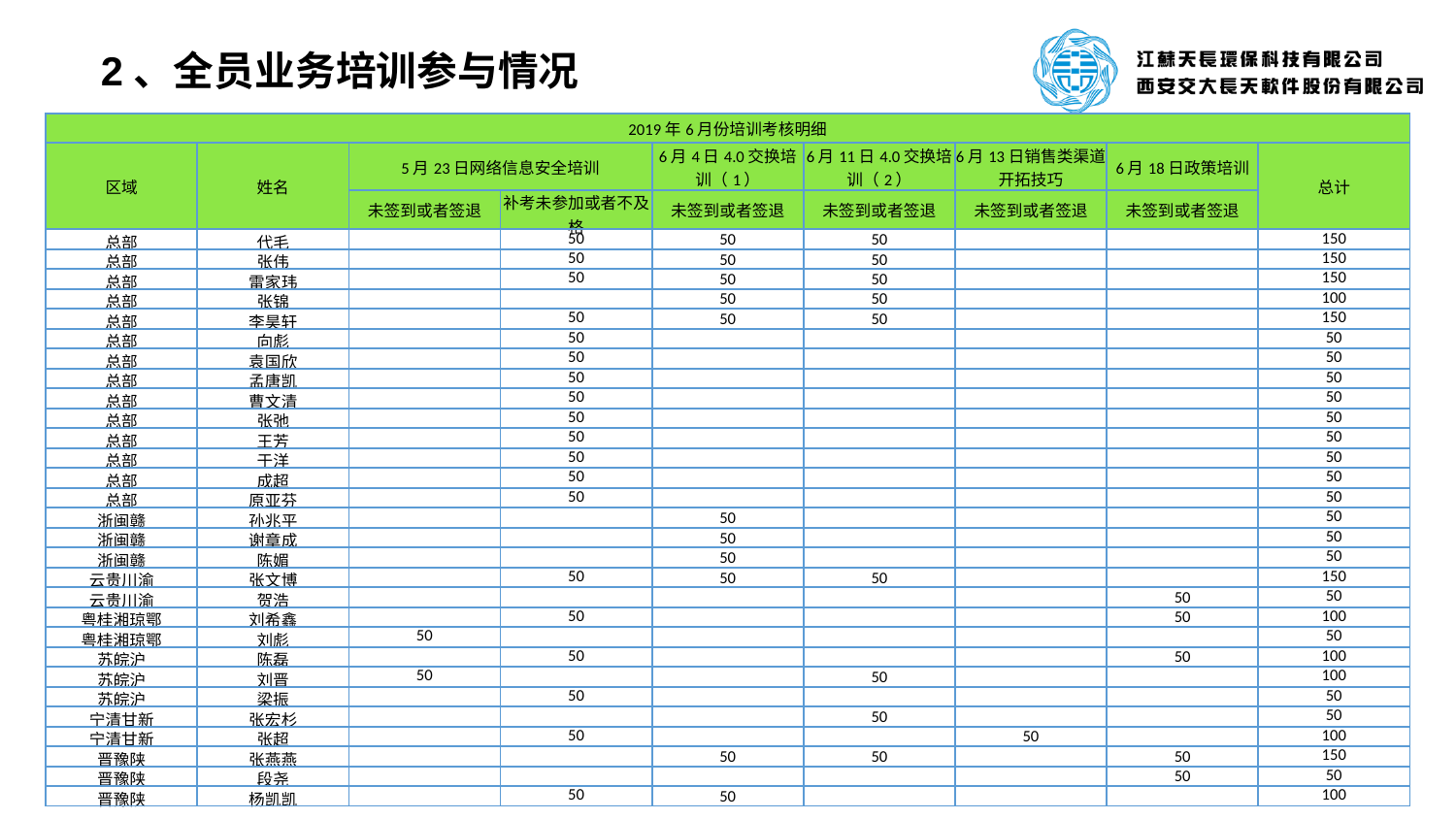

2、全员业务培训参与情况
| 2019年6月份培训考核明细 |  |  |  |  |  |  |  |  |
| --- | --- | --- | --- | --- | --- | --- | --- | --- |
| 区域 | 姓名 | 5月23日网络信息安全培训 |  | 6月4日4.0交换培训（1） | 6月11日4.0交换培训（2） | 6月13日销售类渠道开拓技巧 | 6月18日政策培训 | 总计 |
|  |  | 未签到或者签退 | 补考未参加或者不及格 | 未签到或者签退 | 未签到或者签退 | 未签到或者签退 | 未签到或者签退 |  |
| 总部 | 代毛 |  | 50 | 50 | 50 |  |  | 150 |
| 总部 | 张伟 |  | 50 | 50 | 50 |  |  | 150 |
| 总部 | 雷家玮 |  | 50 | 50 | 50 |  |  | 150 |
| 总部 | 张锦 |  |  | 50 | 50 |  |  | 100 |
| 总部 | 李昊轩 |  | 50 | 50 | 50 |  |  | 150 |
| 总部 | 向彪 |  | 50 |  |  |  |  | 50 |
| 总部 | 袁国欣 |  | 50 |  |  |  |  | 50 |
| 总部 | 孟唐凯 |  | 50 |  |  |  |  | 50 |
| 总部 | 曹文清 |  | 50 |  |  |  |  | 50 |
| 总部 | 张弛 |  | 50 |  |  |  |  | 50 |
| 总部 | 王芳 |  | 50 |  |  |  |  | 50 |
| 总部 | 于洋 |  | 50 |  |  |  |  | 50 |
| 总部 | 成超 |  | 50 |  |  |  |  | 50 |
| 总部 | 原亚芬 |  | 50 |  |  |  |  | 50 |
| 浙闽赣 | 孙兆平 |  |  | 50 |  |  |  | 50 |
| 浙闽赣 | 谢章成 |  |  | 50 |  |  |  | 50 |
| 浙闽赣 | 陈媚 |  |  | 50 |  |  |  | 50 |
| 云贵川渝 | 张文博 |  | 50 | 50 | 50 |  |  | 150 |
| 云贵川渝 | 贺浩 |  |  |  |  |  | 50 | 50 |
| 粤桂湘琼鄂 | 刘希鑫 |  | 50 |  |  |  | 50 | 100 |
| 粤桂湘琼鄂 | 刘彪 | 50 |  |  |  |  |  | 50 |
| 苏皖沪 | 陈磊 |  | 50 |  |  |  | 50 | 100 |
| 苏皖沪 | 刘晋 | 50 |  |  | 50 |  |  | 100 |
| 苏皖沪 | 梁振 |  | 50 |  |  |  |  | 50 |
| 宁清甘新 | 张宏杉 |  |  |  | 50 |  |  | 50 |
| 宁清甘新 | 张超 |  | 50 |  |  | 50 |  | 100 |
| 晋豫陕 | 张燕燕 |  |  | 50 | 50 |  | 50 | 150 |
| 晋豫陕 | 段尧 |  |  |  |  |  | 50 | 50 |
| 晋豫陕 | 杨凯凯 |  | 50 | 50 |  |  |  | 100 |